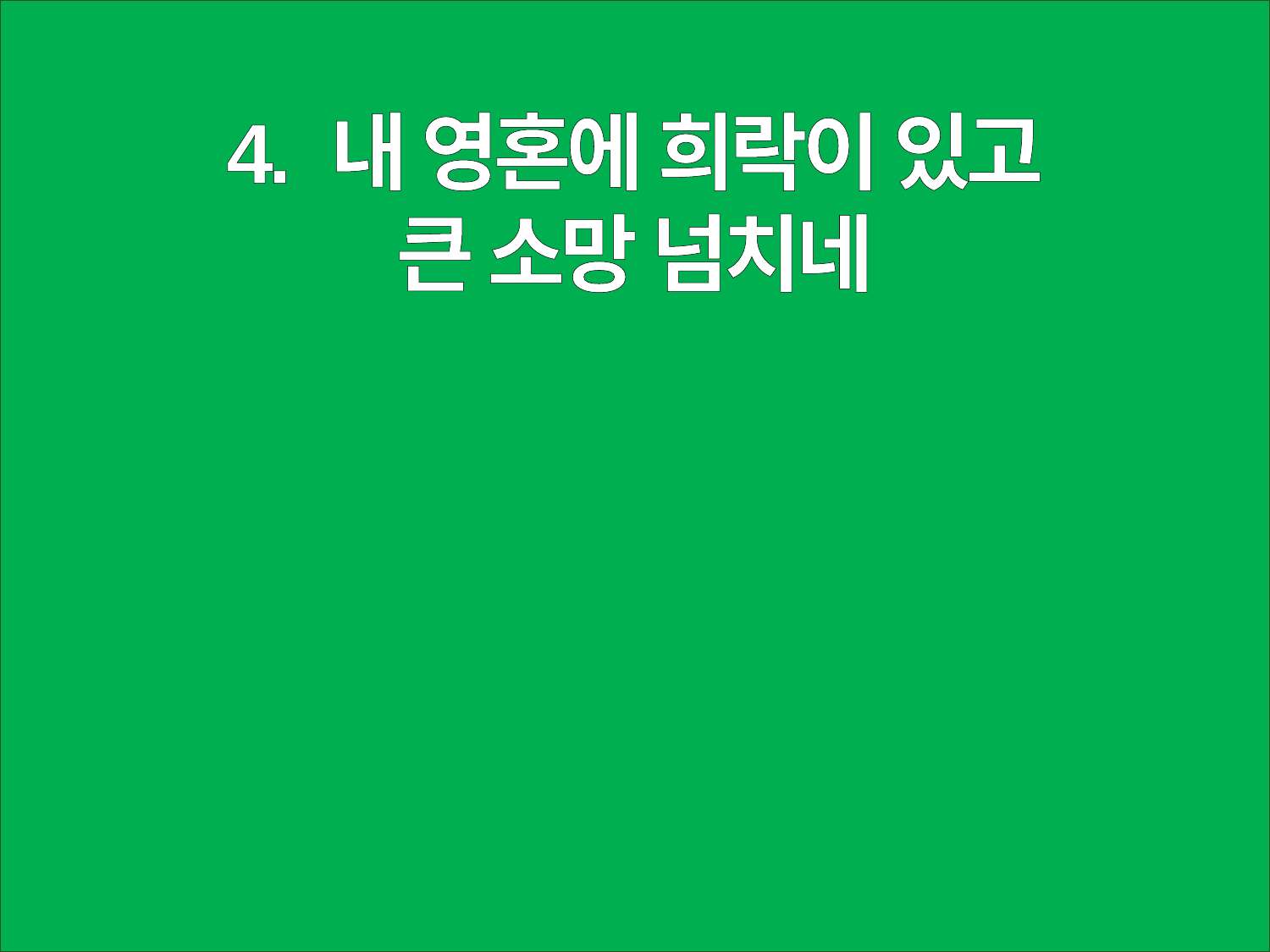

4. 내 영혼에 희락이 있고
큰 소망 넘치네